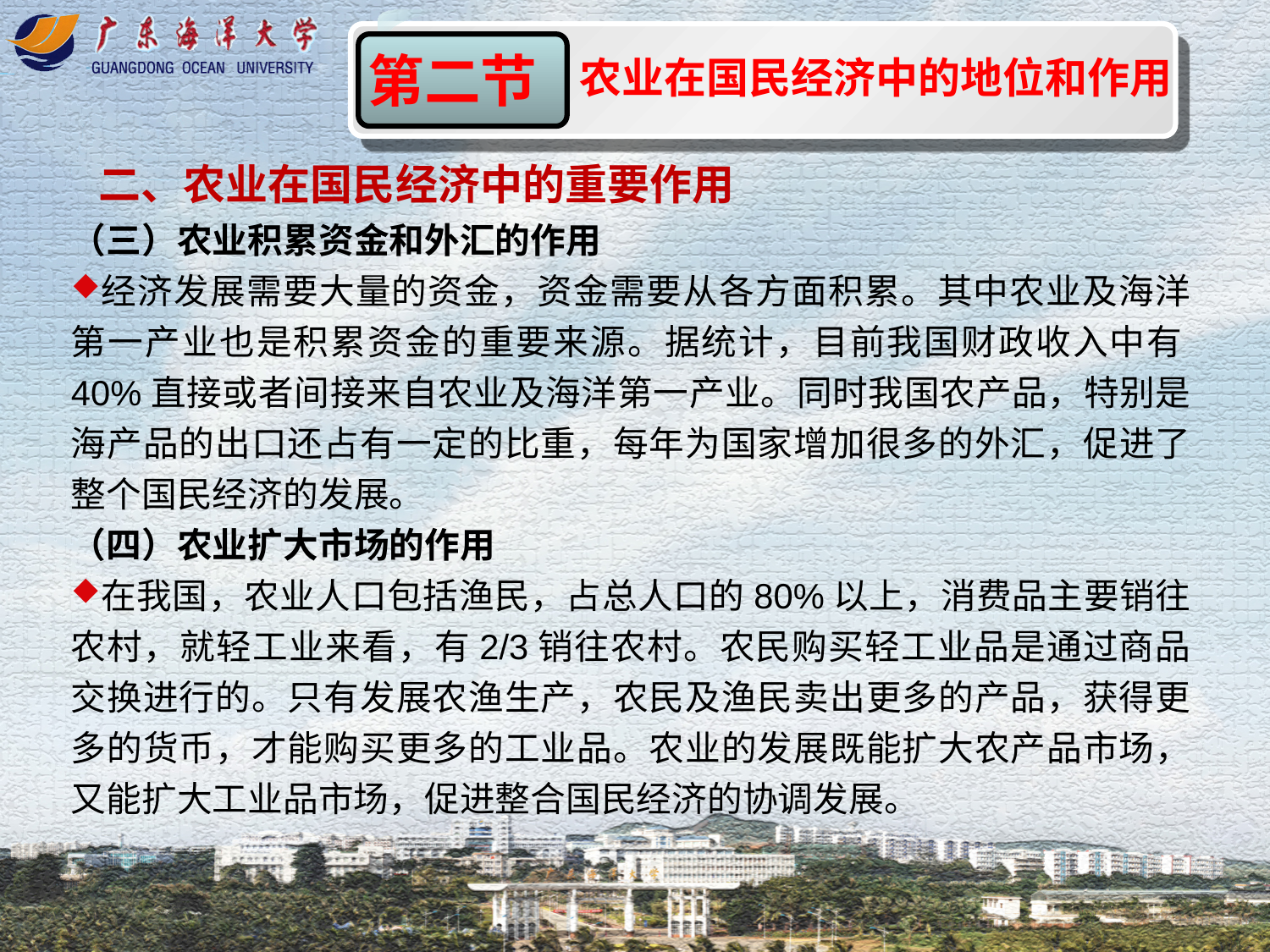

第二节
农业在国民经济中的地位和作用
二、农业在国民经济中的重要作用
（三）农业积累资金和外汇的作用
经济发展需要大量的资金，资金需要从各方面积累。其中农业及海洋第一产业也是积累资金的重要来源。据统计，目前我国财政收入中有40%直接或者间接来自农业及海洋第一产业。同时我国农产品，特别是海产品的出口还占有一定的比重，每年为国家增加很多的外汇，促进了整个国民经济的发展。
（四）农业扩大市场的作用
在我国，农业人口包括渔民，占总人口的80%以上，消费品主要销往农村，就轻工业来看，有2/3销往农村。农民购买轻工业品是通过商品交换进行的。只有发展农渔生产，农民及渔民卖出更多的产品，获得更多的货币，才能购买更多的工业品。农业的发展既能扩大农产品市场，又能扩大工业品市场，促进整合国民经济的协调发展。